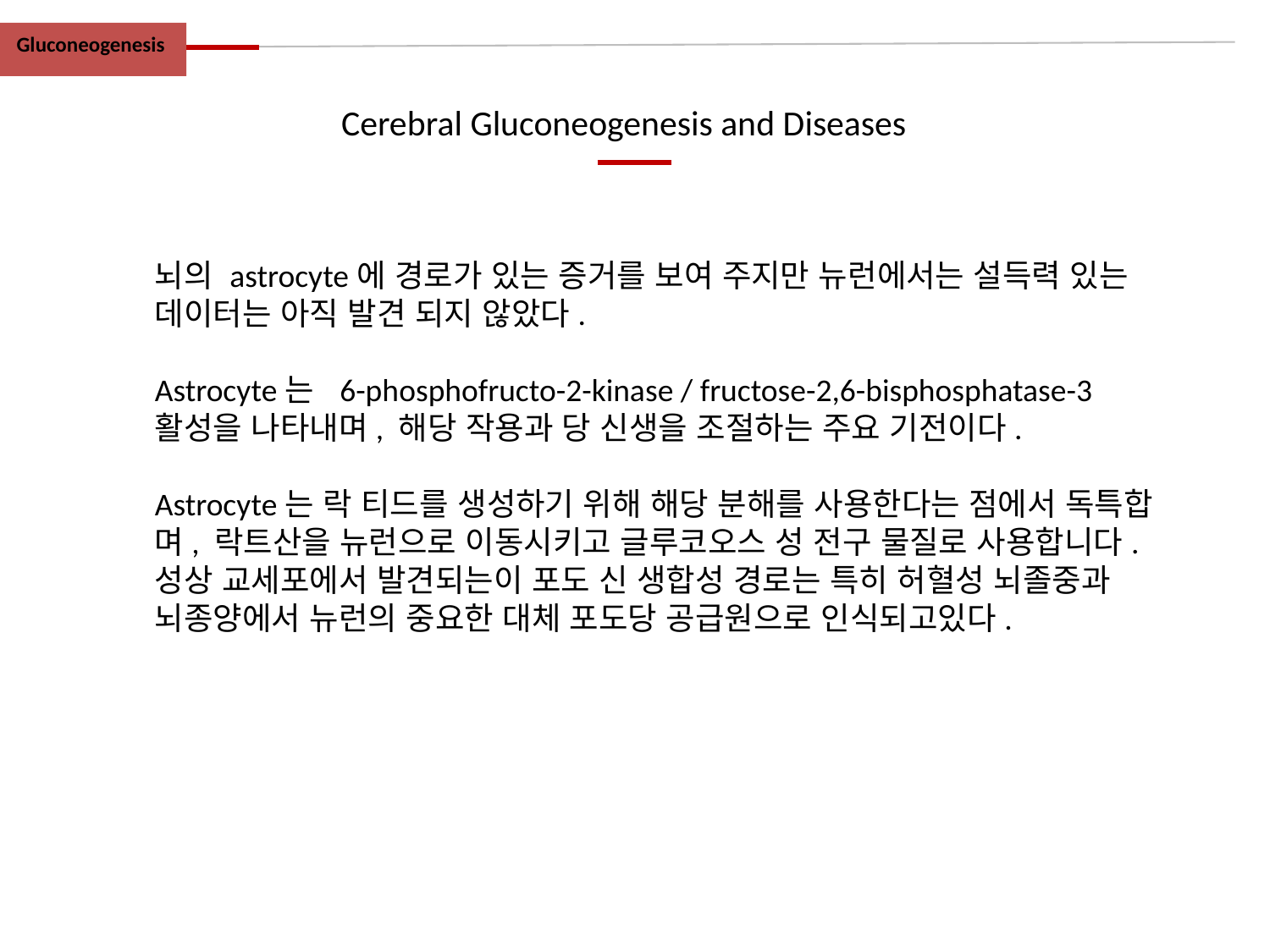

Gluconeogenesis

Cerebral Gluconeogenesis and Diseases

뇌의 astrocyte에 경로가 있는 증거를 보여 주지만 뉴런에서는 설득력 있는 데이터는 아직 발견 되지 않았다.

Astrocyte는  6-phosphofructo-2-kinase / fructose-2,6-bisphosphatase-3 활성을 나타내며, 해당 작용과 당 신생을 조절하는 주요 기전이다.

Astrocyte는 락 티드를 생성하기 위해 해당 분해를 사용한다는 점에서 독특합며, 락트산을 뉴런으로 이동시키고 글루코오스 성 전구 물질로 사용합니다. 성상 교세포에서 발견되는이 포도 신 생합성 경로는 특히 허혈성 뇌졸중과 뇌종양에서 뉴런의 중요한 대체 포도당 공급원으로 인식되고있다.